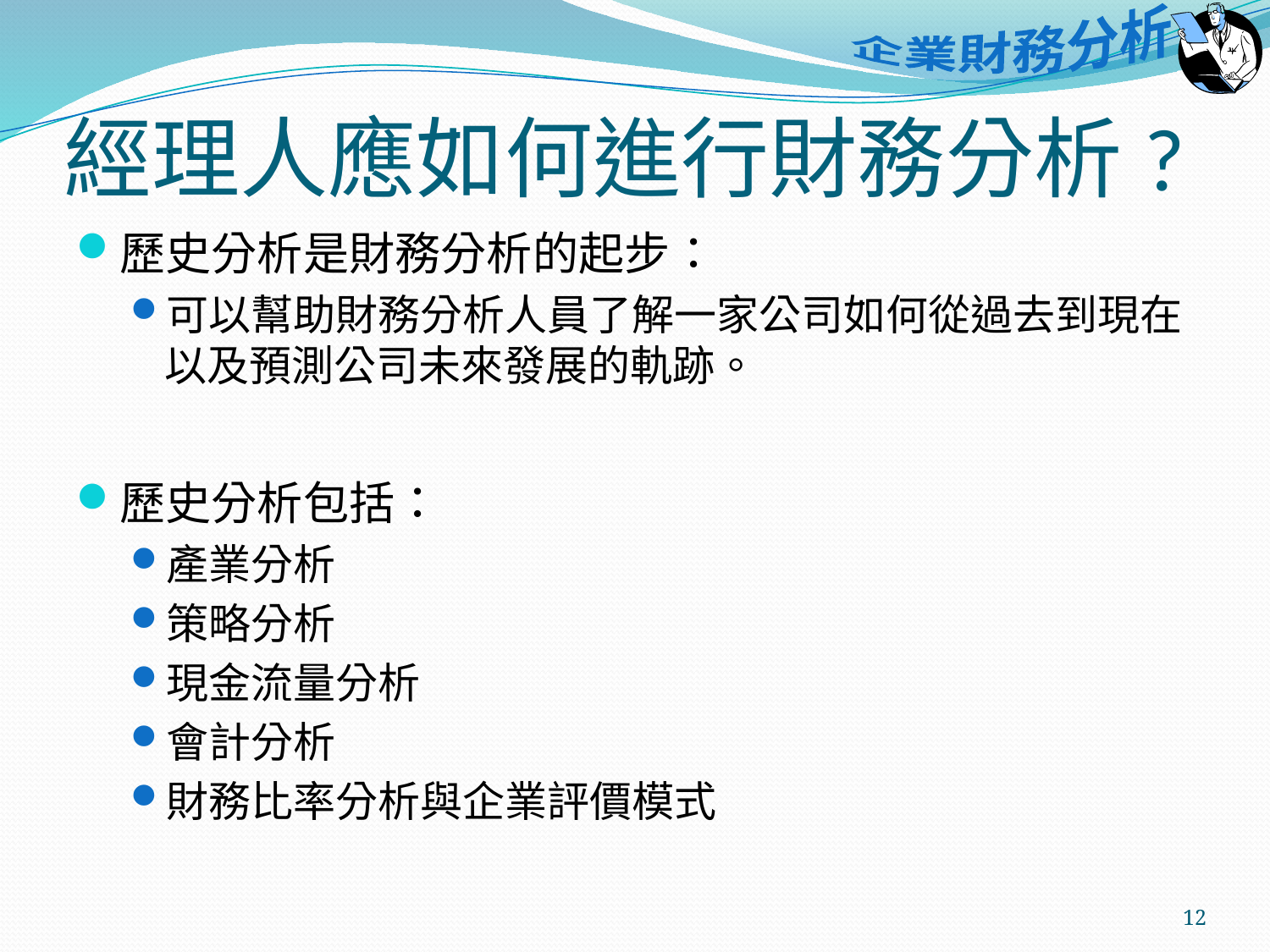

# 經理人應如何進行財務分析?
歷史分析是財務分析的起步：
可以幫助財務分析人員了解一家公司如何從過去到現在以及預測公司未來發展的軌跡。

歷史分析包括：
產業分析
策略分析
現金流量分析
會計分析
財務比率分析與企業評價模式
12